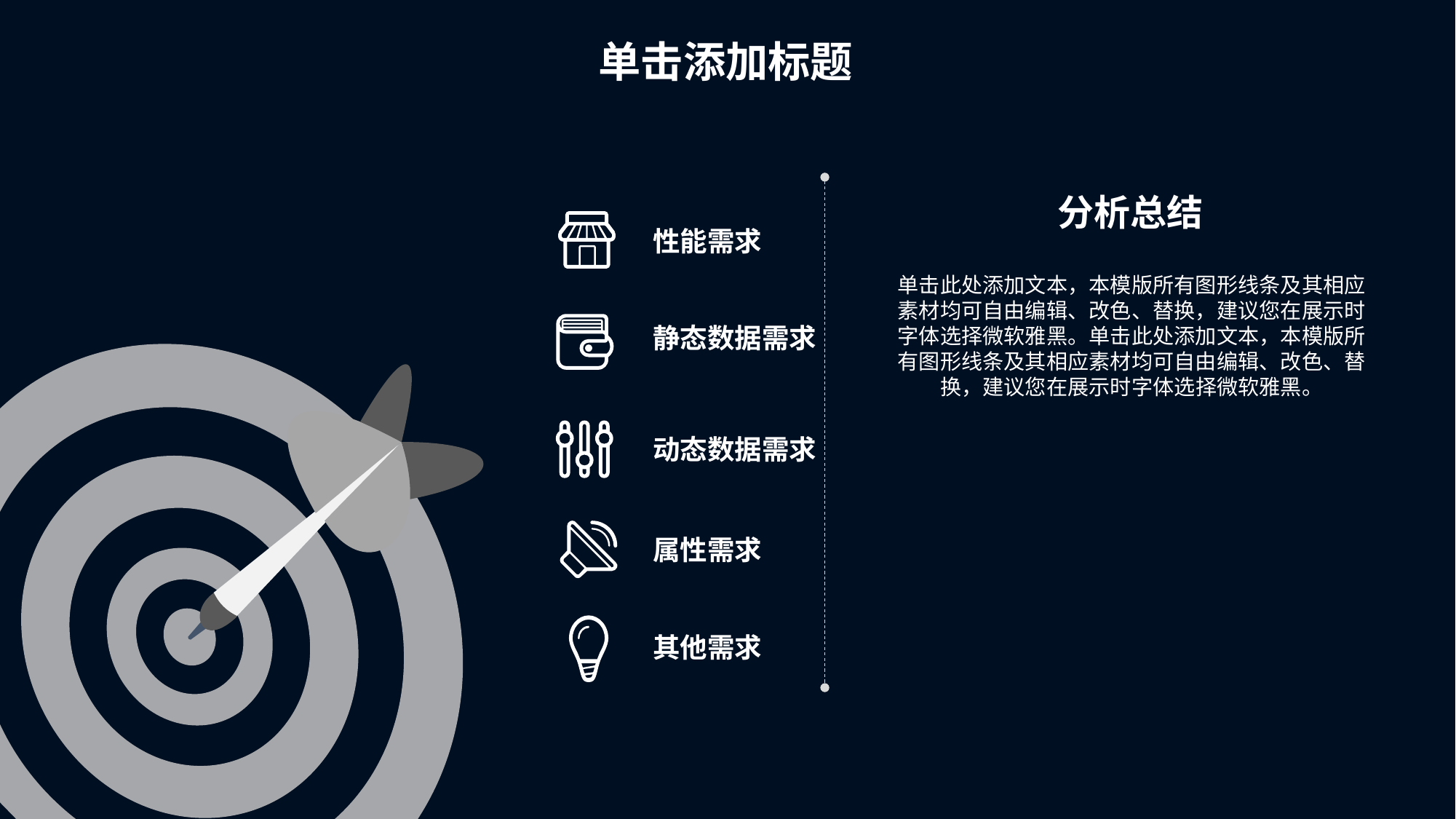

单击添加标题
分析总结

性能需求
单击此处添加文本，本模版所有图形线条及其相应素材均可自由编辑、改色、替换，建议您在展示时字体选择微软雅黑。单击此处添加文本，本模版所有图形线条及其相应素材均可自由编辑、改色、替换，建议您在展示时字体选择微软雅黑。

静态数据需求

动态数据需求

属性需求

其他需求